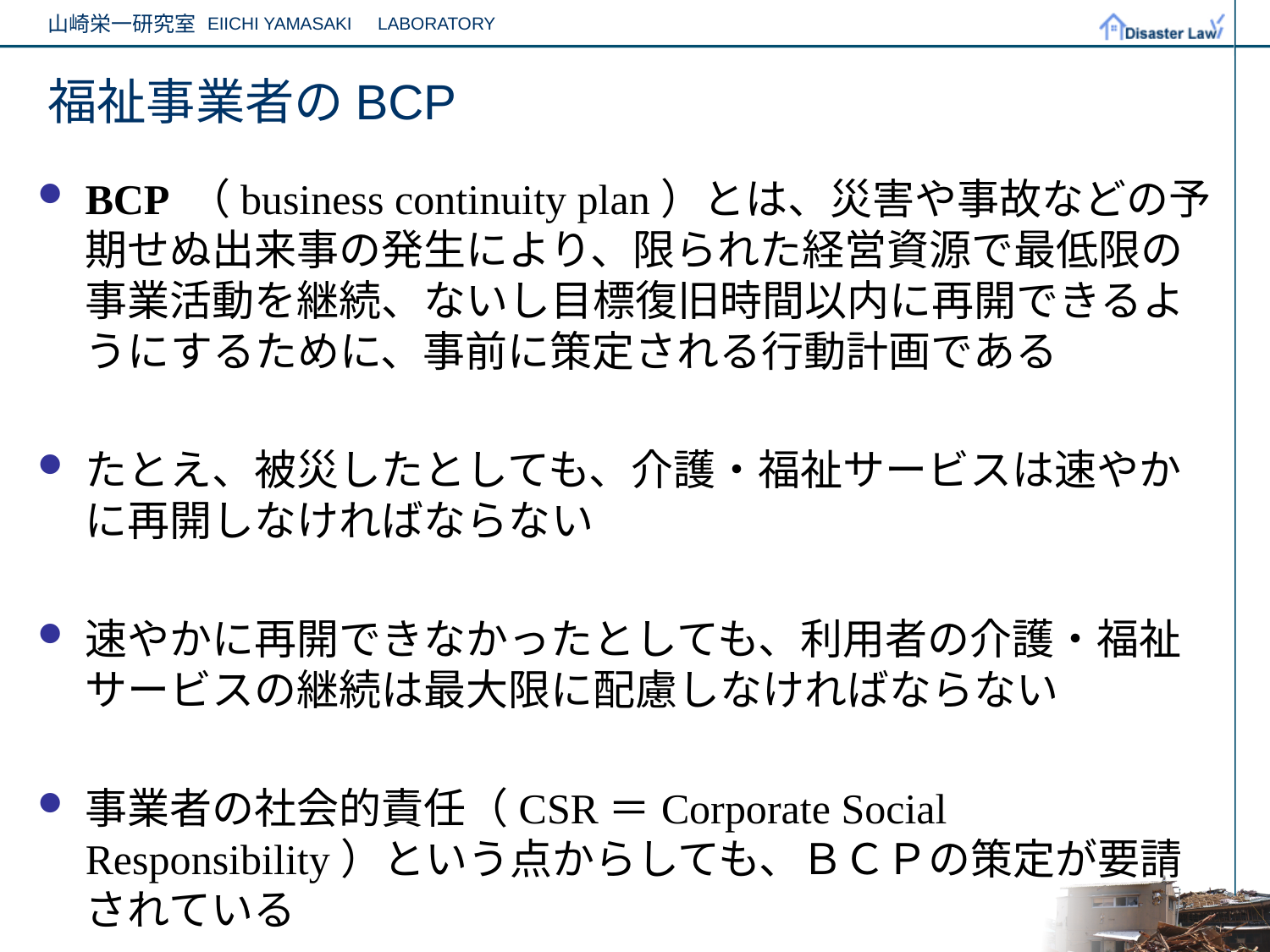

# 福祉事業者のBCP
BCP （business continuity plan）とは、災害や事故などの予期せぬ出来事の発生により、限られた経営資源で最低限の事業活動を継続、ないし目標復旧時間以内に再開できるようにするために、事前に策定される行動計画である

たとえ、被災したとしても、介護・福祉サービスは速やかに再開しなければならない

速やかに再開できなかったとしても、利用者の介護・福祉サービスの継続は最大限に配慮しなければならない

事業者の社会的責任（CSR＝Corporate Social Responsibility）という点からしても、ＢＣＰの策定が要請されている